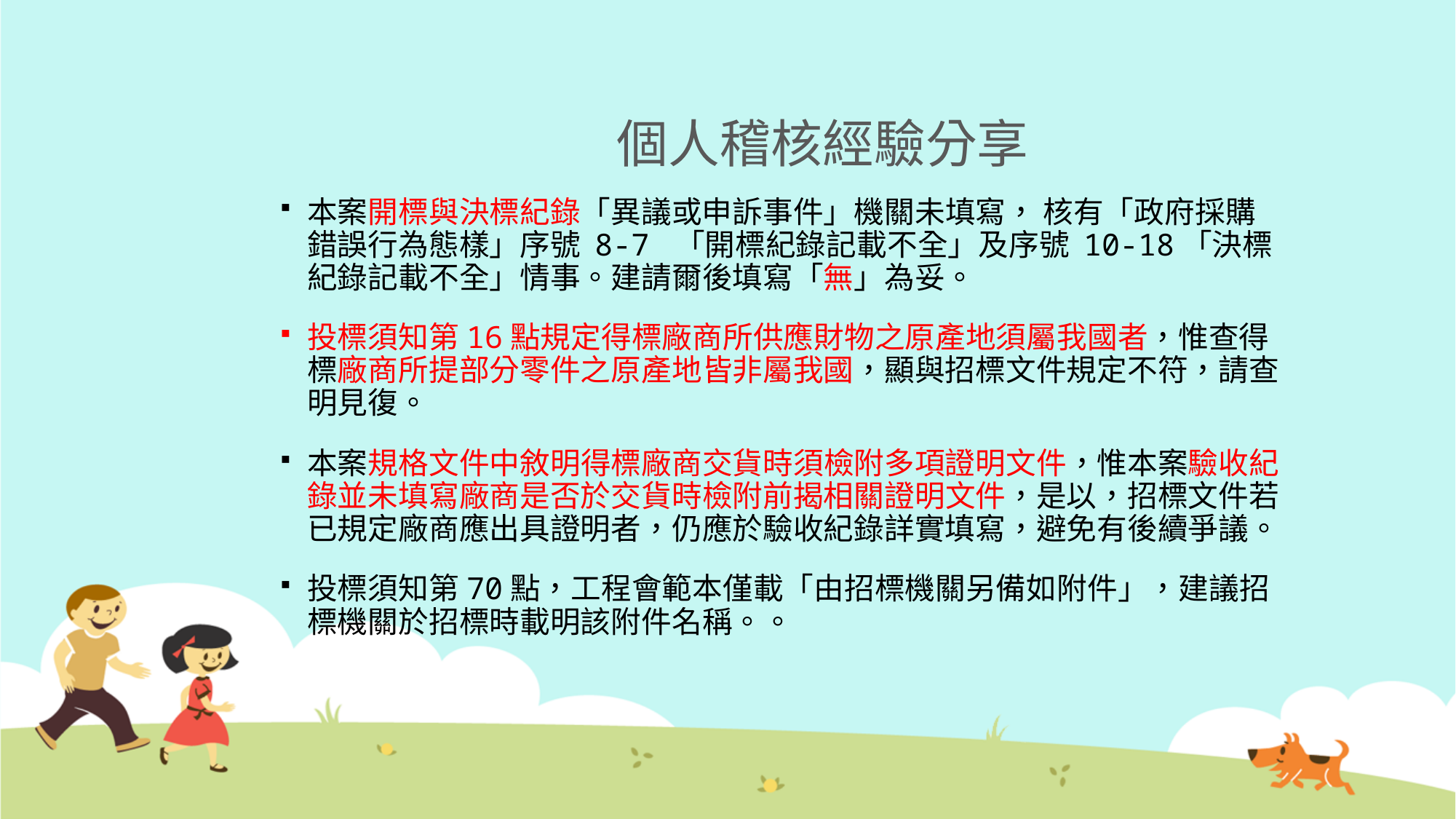

# 個人稽核經驗分享
本案開標與決標紀錄「異議或申訴事件」機關未填寫， 核有「政府採購錯誤行為態樣」序號 8-7 「開標紀錄記載不全」及序號 10-18「決標紀錄記載不全」情事。建請爾後填寫「無」為妥。
投標須知第16點規定得標廠商所供應財物之原產地須屬我國者，惟查得標廠商所提部分零件之原產地皆非屬我國，顯與招標文件規定不符，請查明見復。
本案規格文件中敘明得標廠商交貨時須檢附多項證明文件，惟本案驗收紀錄並未填寫廠商是否於交貨時檢附前揭相關證明文件，是以，招標文件若已規定廠商應出具證明者，仍應於驗收紀錄詳實填寫，避免有後續爭議。
投標須知第70點，工程會範本僅載「由招標機關另備如附件」，建議招標機關於招標時載明該附件名稱。。